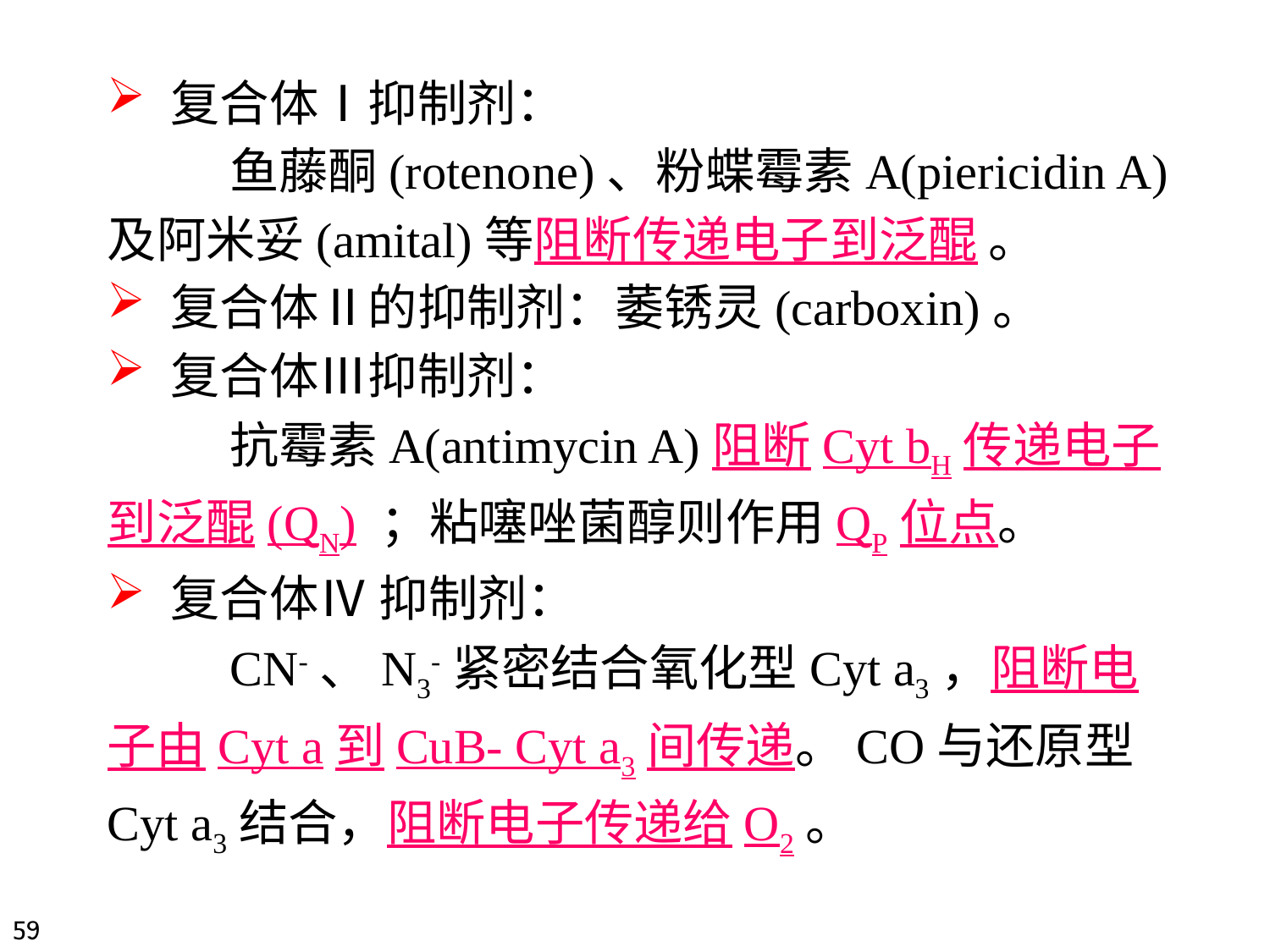

复合体Ⅰ抑制剂：
          鱼藤酮(rotenone)、粉蝶霉素A(piericidin A)及阿米妥(amital)等阻断传递电子到泛醌 。
复合体Ⅱ的抑制剂：萎锈灵(carboxin)。
复合体Ⅲ抑制剂：
          抗霉素A(antimycin A)阻断Cyt bH传递电子到泛醌(QN) ；粘噻唑菌醇则作用QP位点。
复合体Ⅳ 抑制剂：
          CN-、N3-紧密结合氧化型Cyt a3，阻断电子由Cyt a到CuB- Cyt a3间传递。CO与还原型Cyt a3结合，阻断电子传递给O2。
59